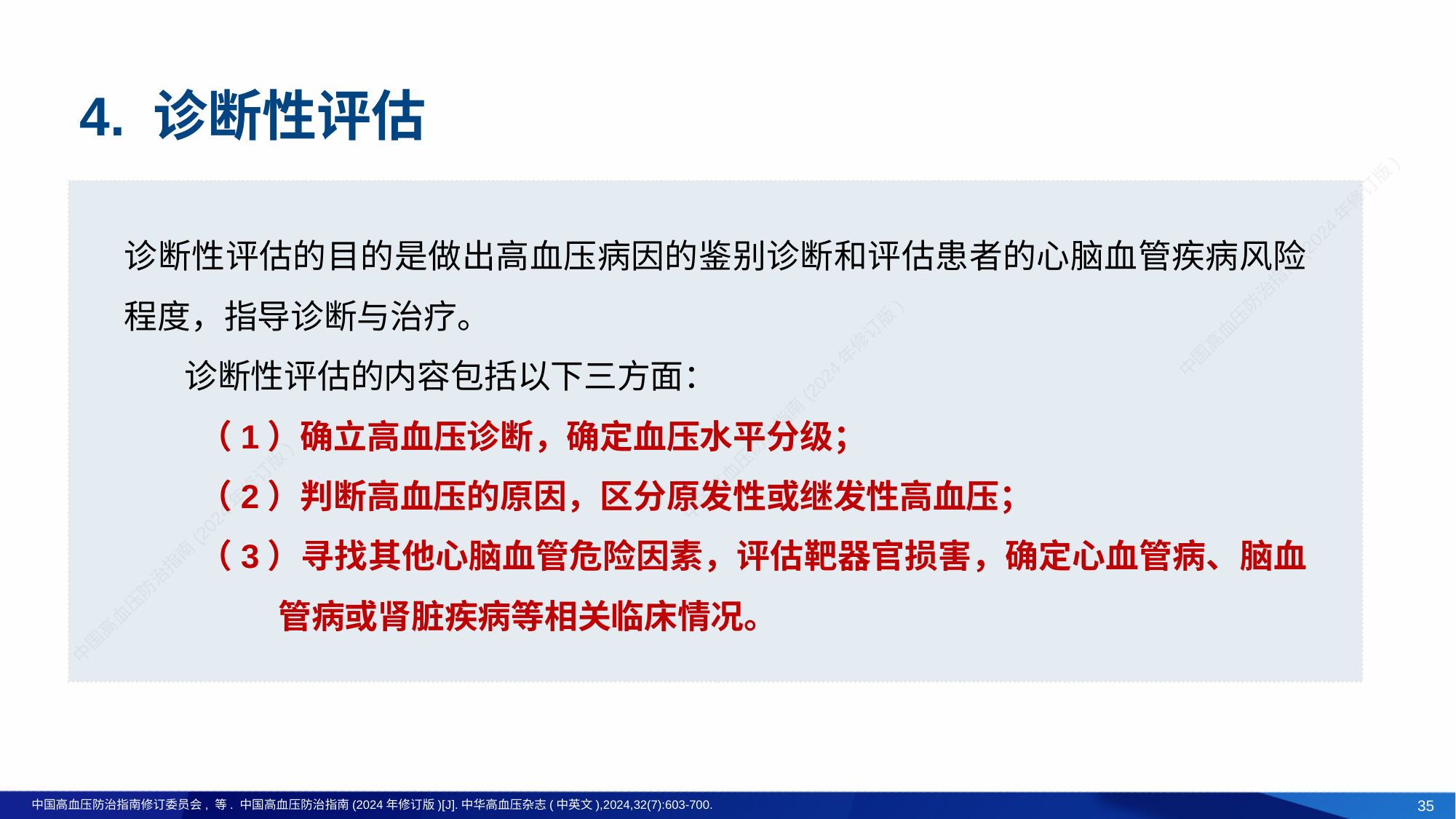

# 4. 诊断性评估

诊断性评估的目的是做出高血压病因的鉴别诊断和评估患者的心脑血管疾病风险程度，指导诊断与治疗。
       诊断性评估的内容包括以下三方面：
（1）确立高血压诊断，确定血压水平分级；
（2）判断高血压的原因，区分原发性或继发性高血压；
（3）寻找其他心脑血管危险因素，评估靶器官损害，确定心血管病、脑血管病或肾脏疾病等相关临床情况。